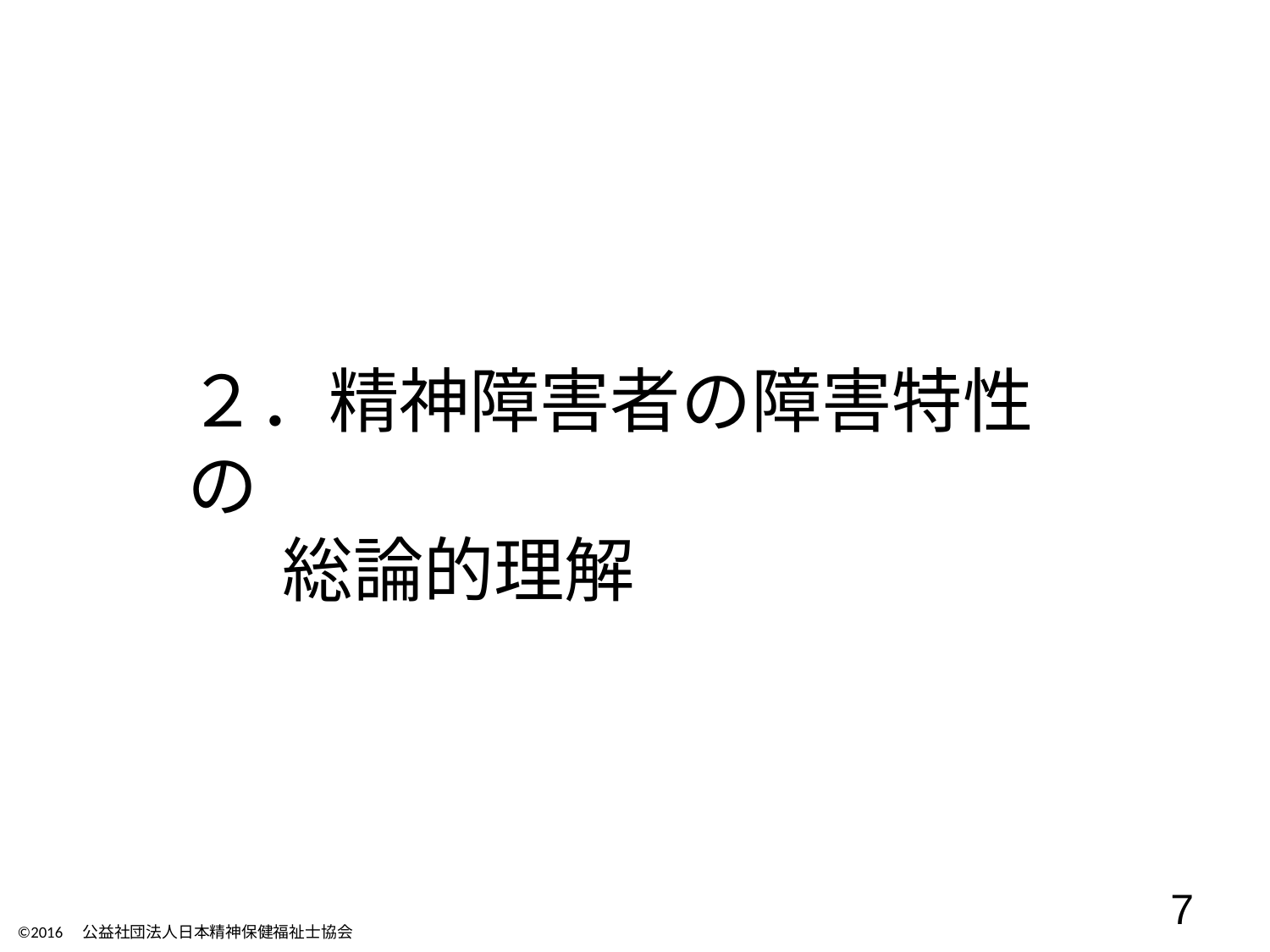

２．精神障害者の障害特性の
      総論的理解
7
©2016　公益社団法人日本精神保健福祉士協会